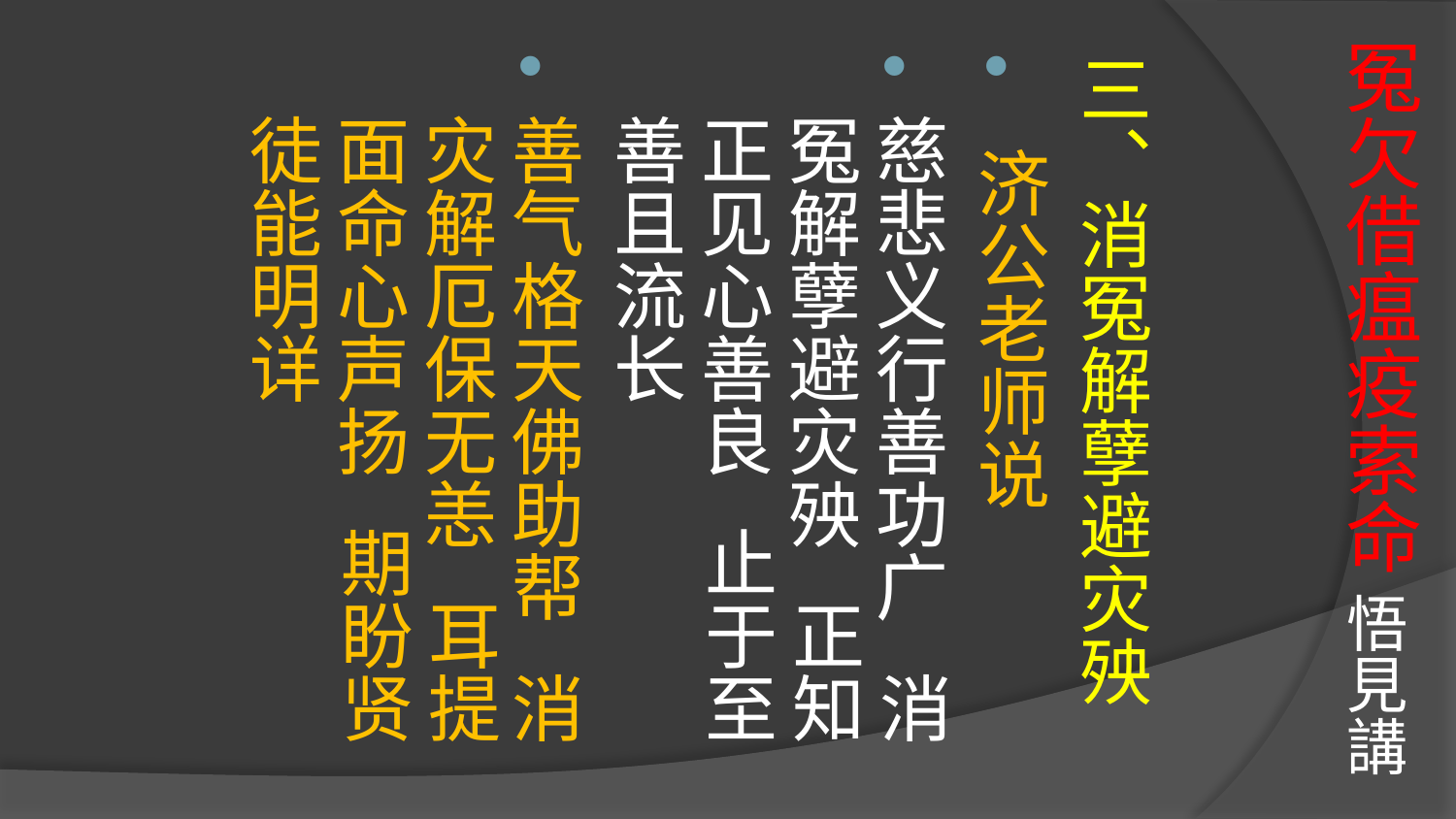

# 冤欠借瘟疫索命 悟見講
三、消冤解孽避灾殃
 济公老师说
慈悲义行善功广   消冤解孽避灾殃   正知正见心善良   止于至善且流长
善气格天佛助帮   消灾解厄保无恙   耳提面命心声扬   期盼贤徒能明详